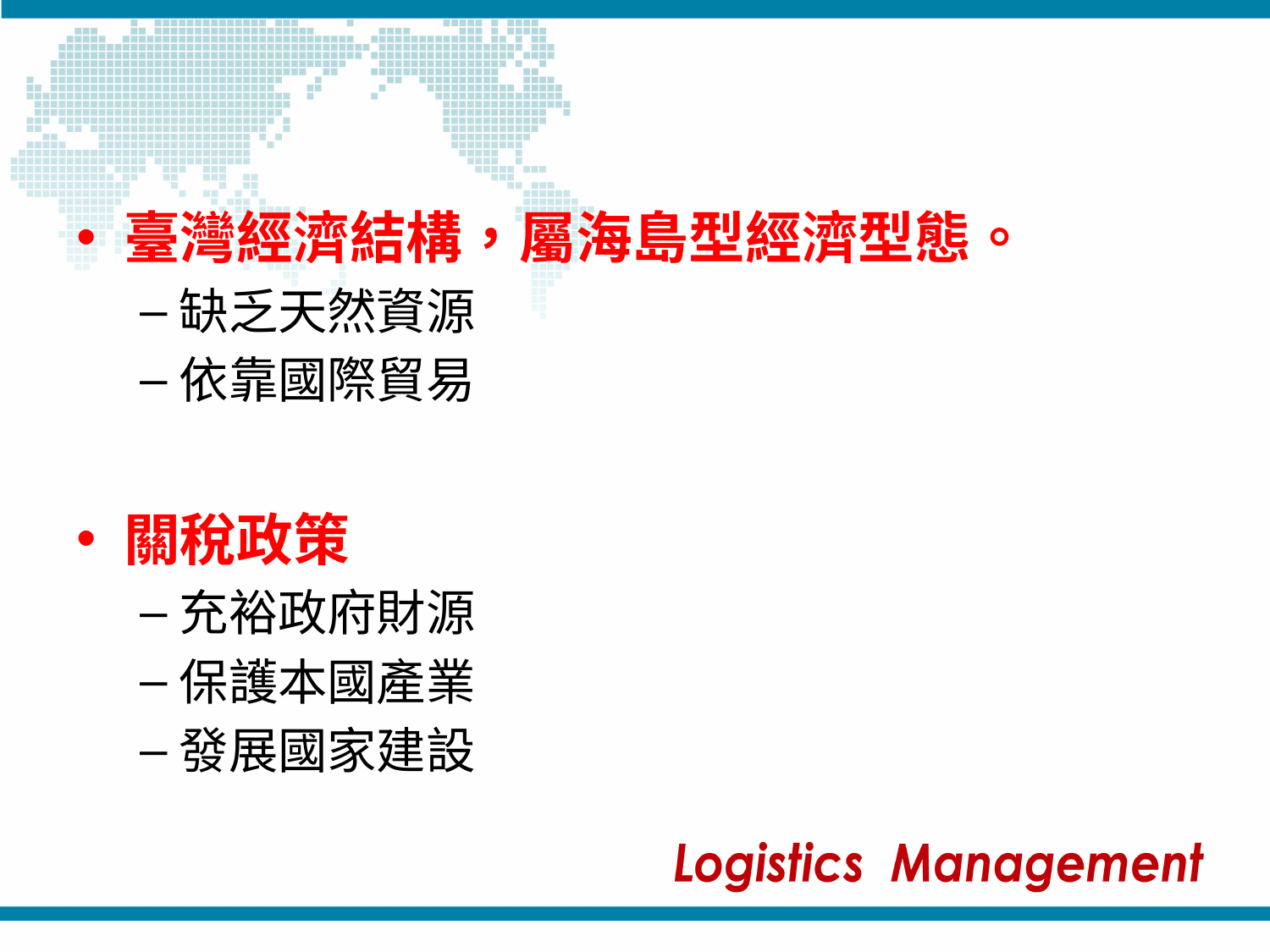

#
臺灣經濟結構，屬海島型經濟型態。
缺乏天然資源
依靠國際貿易

關稅政策
充裕政府財源
保護本國產業
發展國家建設